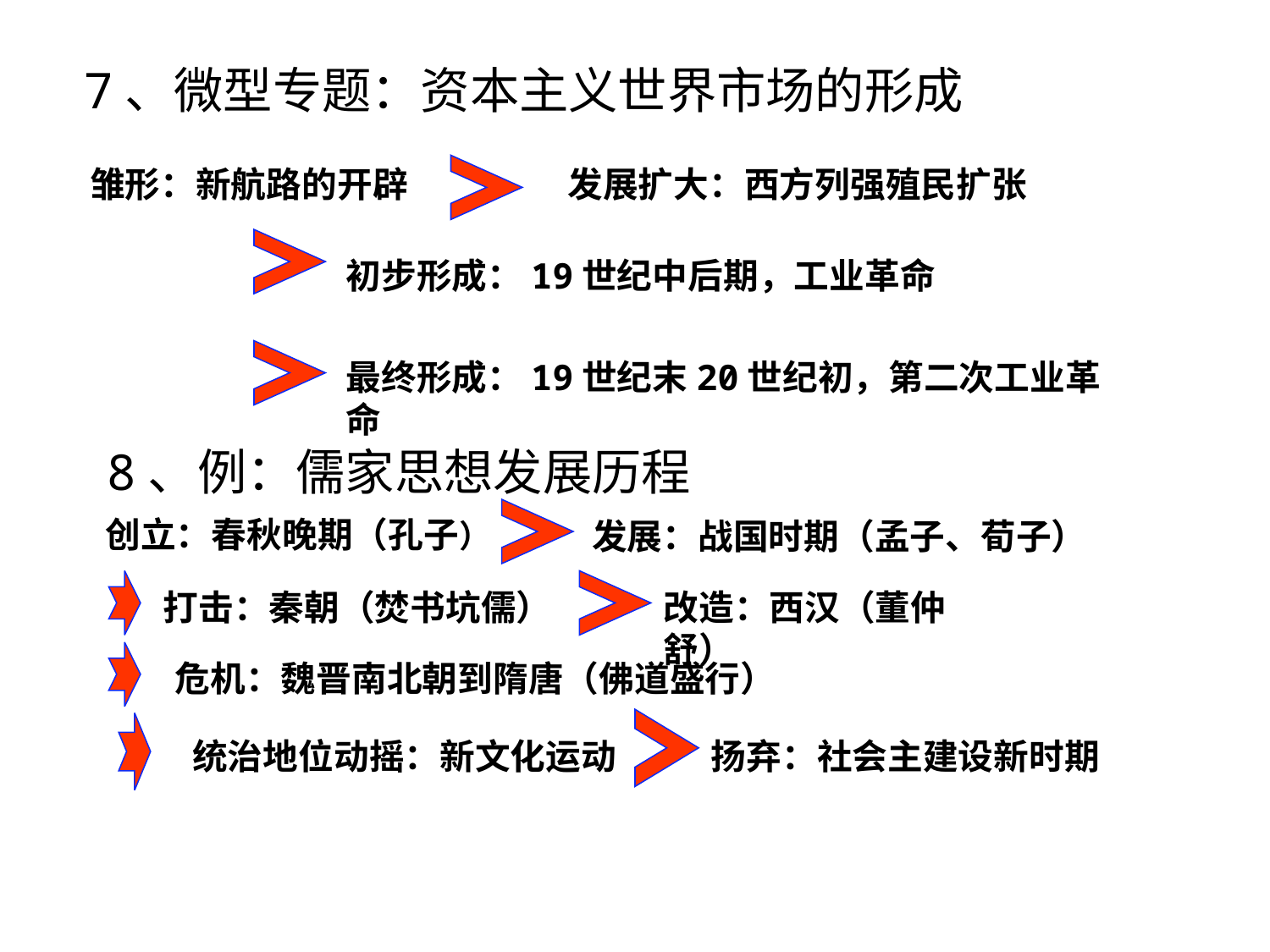

7、微型专题：资本主义世界市场的形成

雏形：新航路的开辟
发展扩大：西方列强殖民扩张

初步形成：19世纪中后期，工业革命

最终形成：19世纪末20世纪初，第二次工业革命
8、例：儒家思想发展历程

创立：春秋晚期（孔子）
发展：战国时期（孟子、荀子）

打击：秦朝（焚书坑儒）
改造：西汉（董仲舒）

危机：魏晋南北朝到隋唐（佛道盛行）

统治地位动摇：新文化运动
扬弃：社会主建设新时期